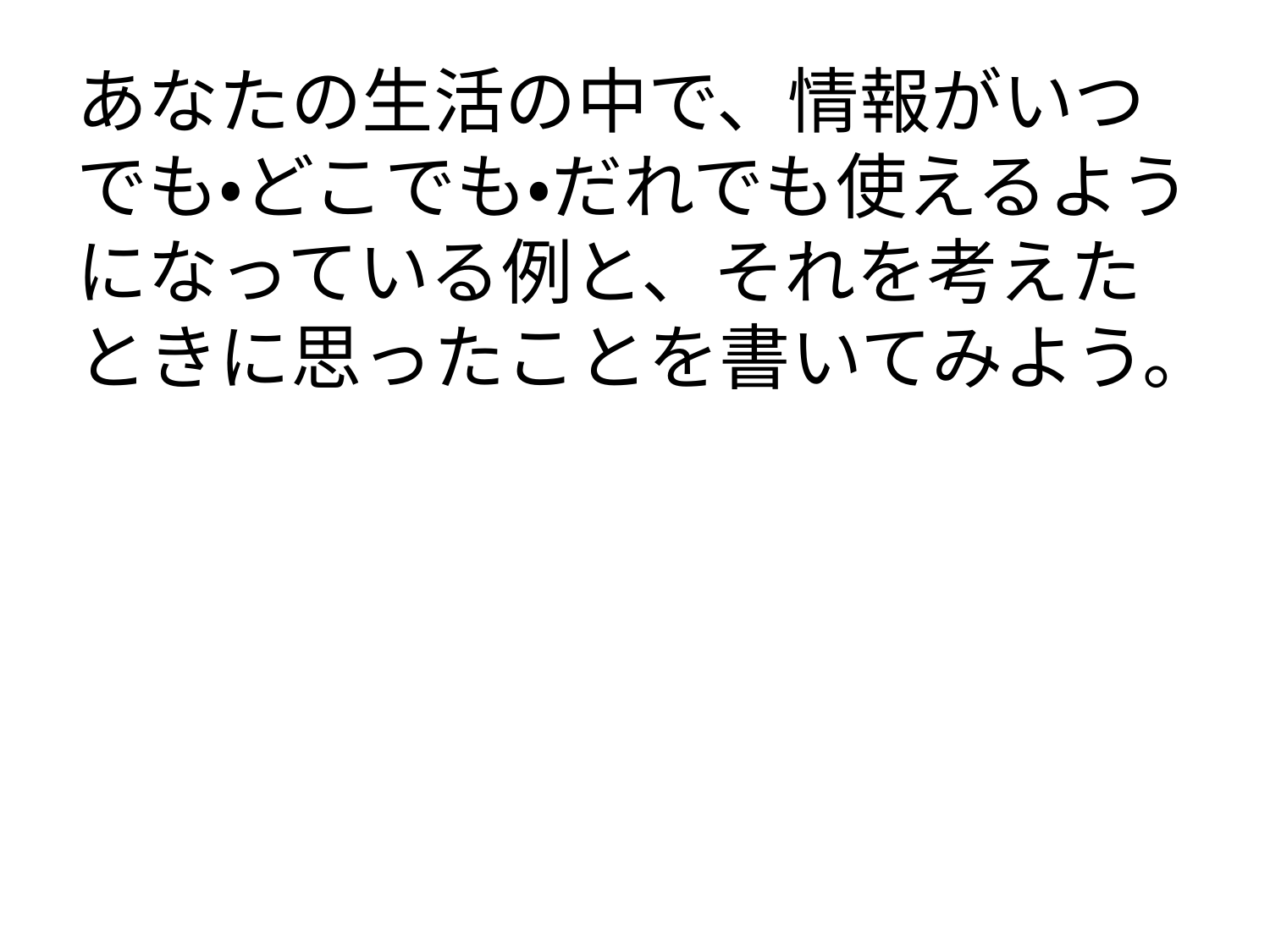

# あなたの生活の中で、情報がいつでも・どこでも・だれでも使えるようになっている例と、それを考えたときに思ったことを書いてみよう。